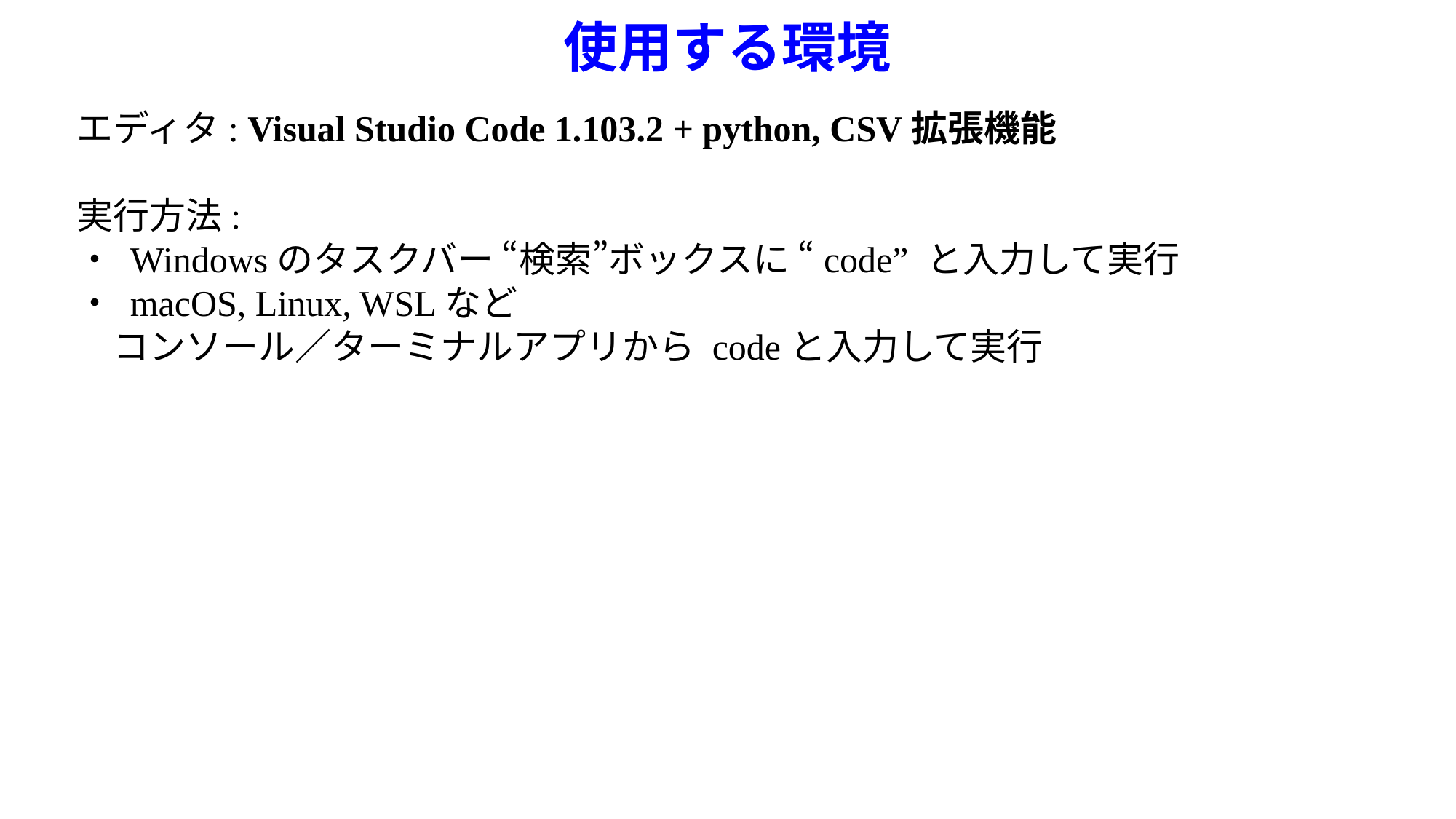

# 使用する環境
エディタ: Visual Studio Code 1.103.2 + python, CSV拡張機能

実行方法:
・ Windowsのタスクバー “検索”ボックスに “code” と入力して実行
・ macOS, Linux, WSLなど
　コンソール／ターミナルアプリから codeと入力して実行